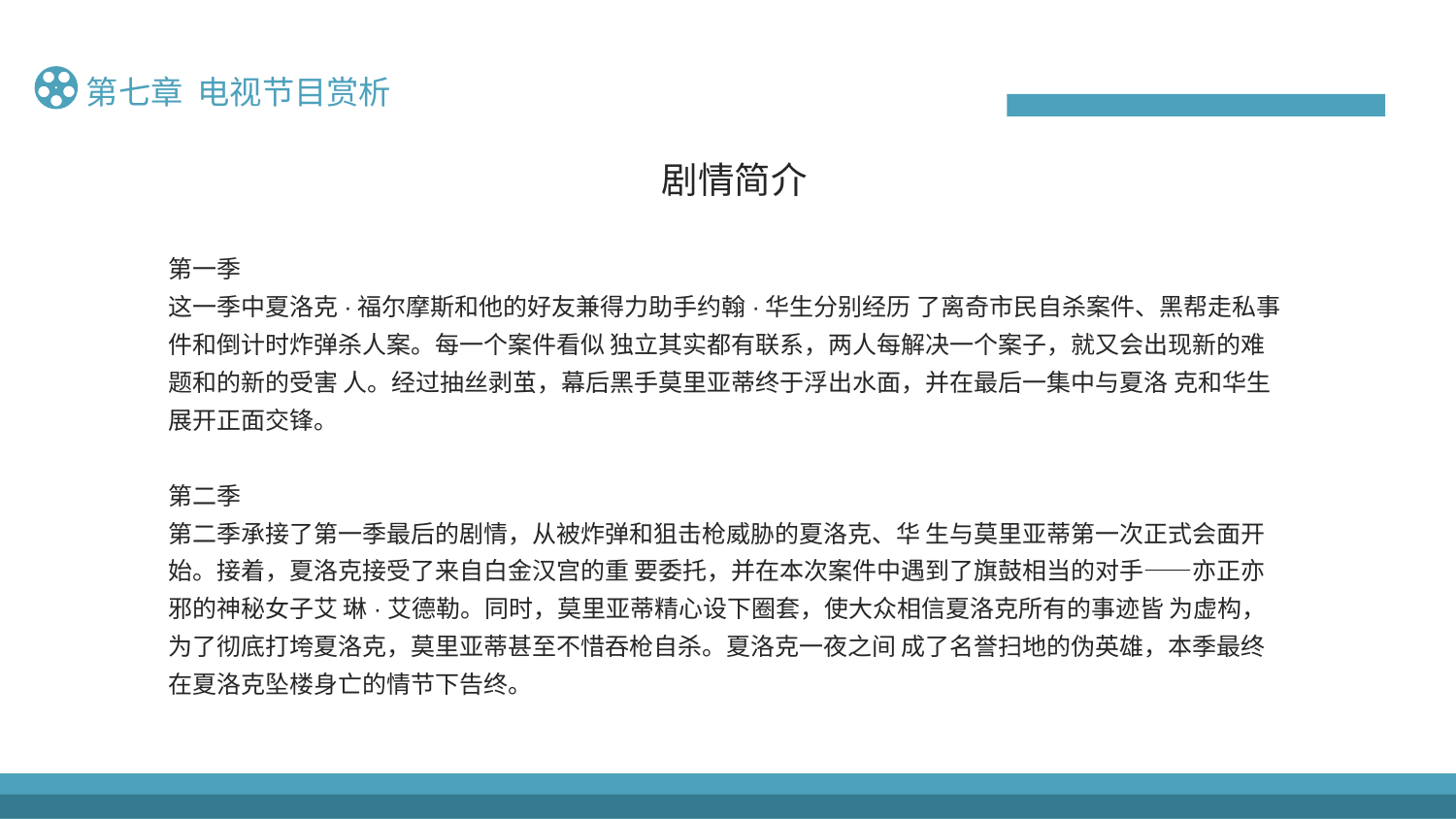

第七章  电视节目赏析

剧情简介
第一季
这一季中夏洛克·福尔摩斯和他的好友兼得力助手约翰·华生分别经历 了离奇市民自杀案件、黑帮走私事件和倒计时炸弹杀人案。每一个案件看似 独立其实都有联系，两人每解决一个案子，就又会出现新的难题和的新的受害 人。经过抽丝剥茧，幕后黑手莫里亚蒂终于浮出水面，并在最后一集中与夏洛 克和华生展开正面交锋。

第二季
第二季承接了第一季最后的剧情，从被炸弹和狙击枪威胁的夏洛克、华 生与莫里亚蒂第一次正式会面开始。接着，夏洛克接受了来自白金汉宫的重 要委托，并在本次案件中遇到了旗鼓相当的对手——亦正亦邪的神秘女子艾 琳·艾德勒。同时，莫里亚蒂精心设下圈套，使大众相信夏洛克所有的事迹皆 为虚构，为了彻底打垮夏洛克，莫里亚蒂甚至不惜吞枪自杀。夏洛克一夜之间 成了名誉扫地的伪英雄，本季最终在夏洛克坠楼身亡的情节下告终。